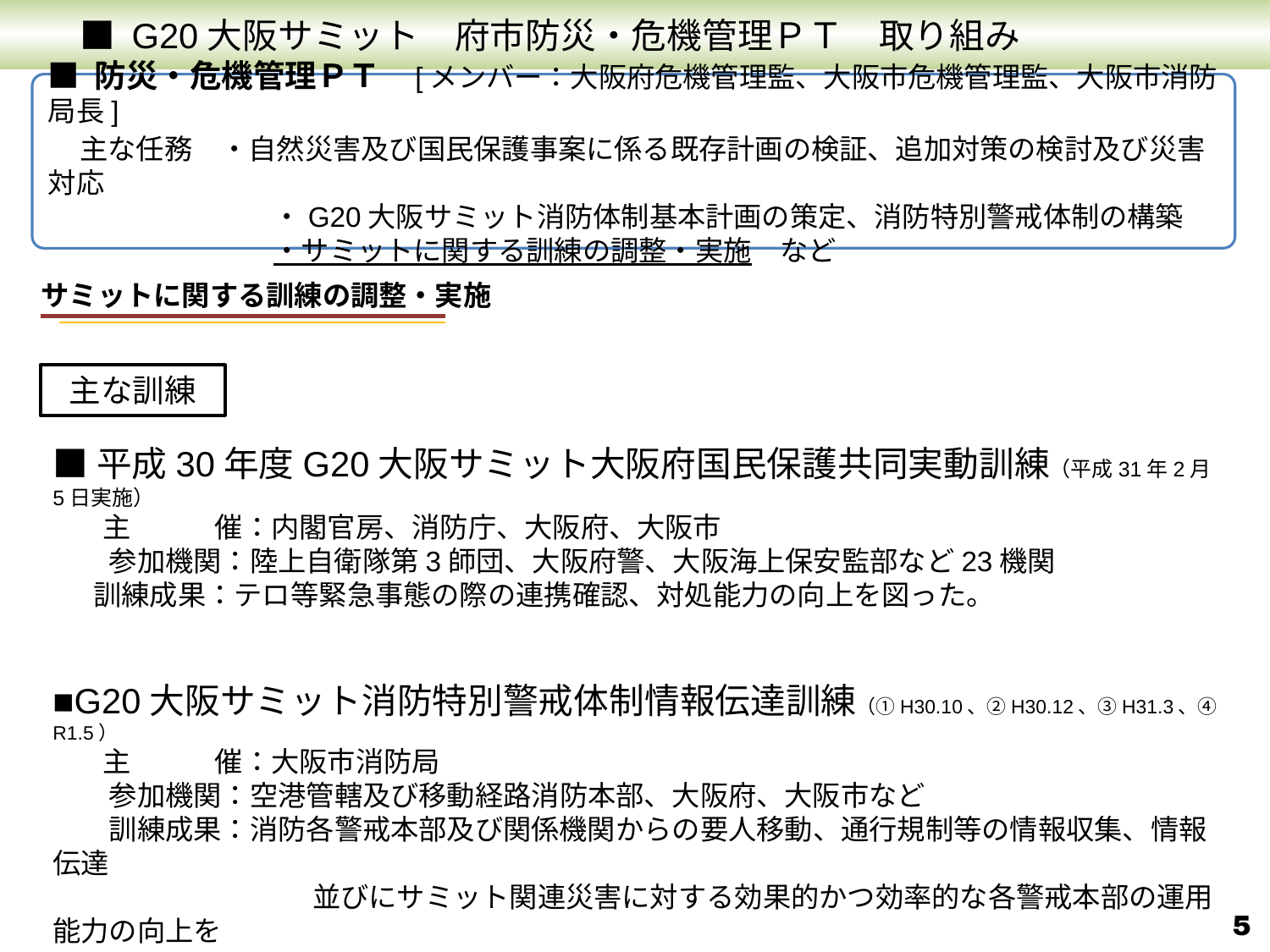

■ G20大阪サミット　府市防災・危機管理ＰＴ　取り組み
■ 防災・危機管理ＰＴ　[メンバー：大阪府危機管理監、大阪市危機管理監、大阪市消防局長]
　主な任務　・自然災害及び国民保護事案に係る既存計画の検証、追加対策の検討及び災害対応
　　　　　　　　・G20大阪サミット消防体制基本計画の策定、消防特別警戒体制の構築
　　　　　　　　・サミットに関する訓練の調整・実施　など
サミットに関する訓練の調整・実施
主な訓練
■平成30年度G20大阪サミット大阪府国民保護共同実動訓練（平成31年2月5日実施）
　　主　　　催：内閣官房、消防庁、大阪府、大阪市
　　参加機関：陸上自衛隊第3師団、大阪府警、大阪海上保安監部など23機関
　  訓練成果：テロ等緊急事態の際の連携確認、対処能力の向上を図った。

■G20大阪サミット消防特別警戒体制情報伝達訓練（①H30.10、②H30.12、③H31.3、④R1.5）
　　主　　　催：大阪市消防局
　　参加機関：空港管轄及び移動経路消防本部、大阪府、大阪市など
　　訓練成果：消防各警戒本部及び関係機関からの要人移動、通行規制等の情報収集、情報伝達
　　　　　　　　　 並びにサミット関連災害に対する効果的かつ効率的な各警戒本部の運用能力の向上を
                   図った。
5